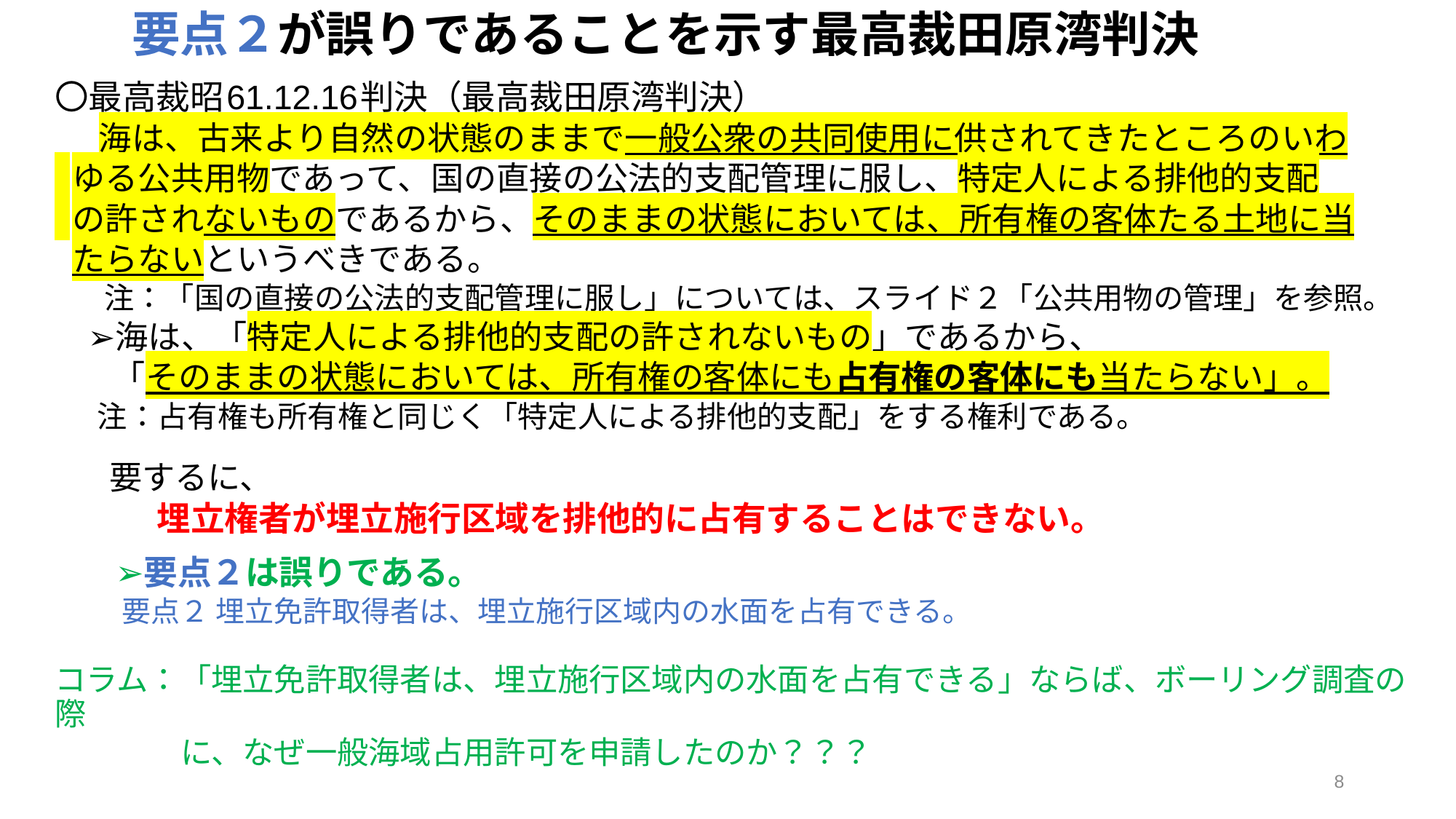

# 要点２が誤りであることを示す最高裁田原湾判決
〇最高裁昭61.12.16判決（最高裁田原湾判決）
　  海は、古来より自然の状態のままで一般公衆の共同使用に供されてきたところのいわ
  ゆる公共用物であって、国の直接の公法的支配管理に服し、特定人による排他的支配
  の許されないものであるから、そのままの状態においては、所有権の客体たる土地に当
  たらないというべきである。
       注：「国の直接の公法的支配管理に服し」については、スライド２「公共用物の管理」を参照。
　➢海は、「特定人による排他的支配の許されないもの」であるから、
   　「そのままの状態においては、所有権の客体にも占有権の客体にも当たらない」。
      注：占有権も所有権と同じく「特定人による排他的支配」をする権利である。

　　   要するに、
　　 埋立権者が埋立施行区域を排他的に占有することはできない。
　➢要点２は誤りである。
　　   要点２ 埋立免許取得者は、埋立施行区域内の水面を占有できる。

コラム：「埋立免許取得者は、埋立施行区域内の水面を占有できる」ならば、ボーリング調査の際
　　　　に、なぜ一般海域占用許可を申請したのか？？？
8